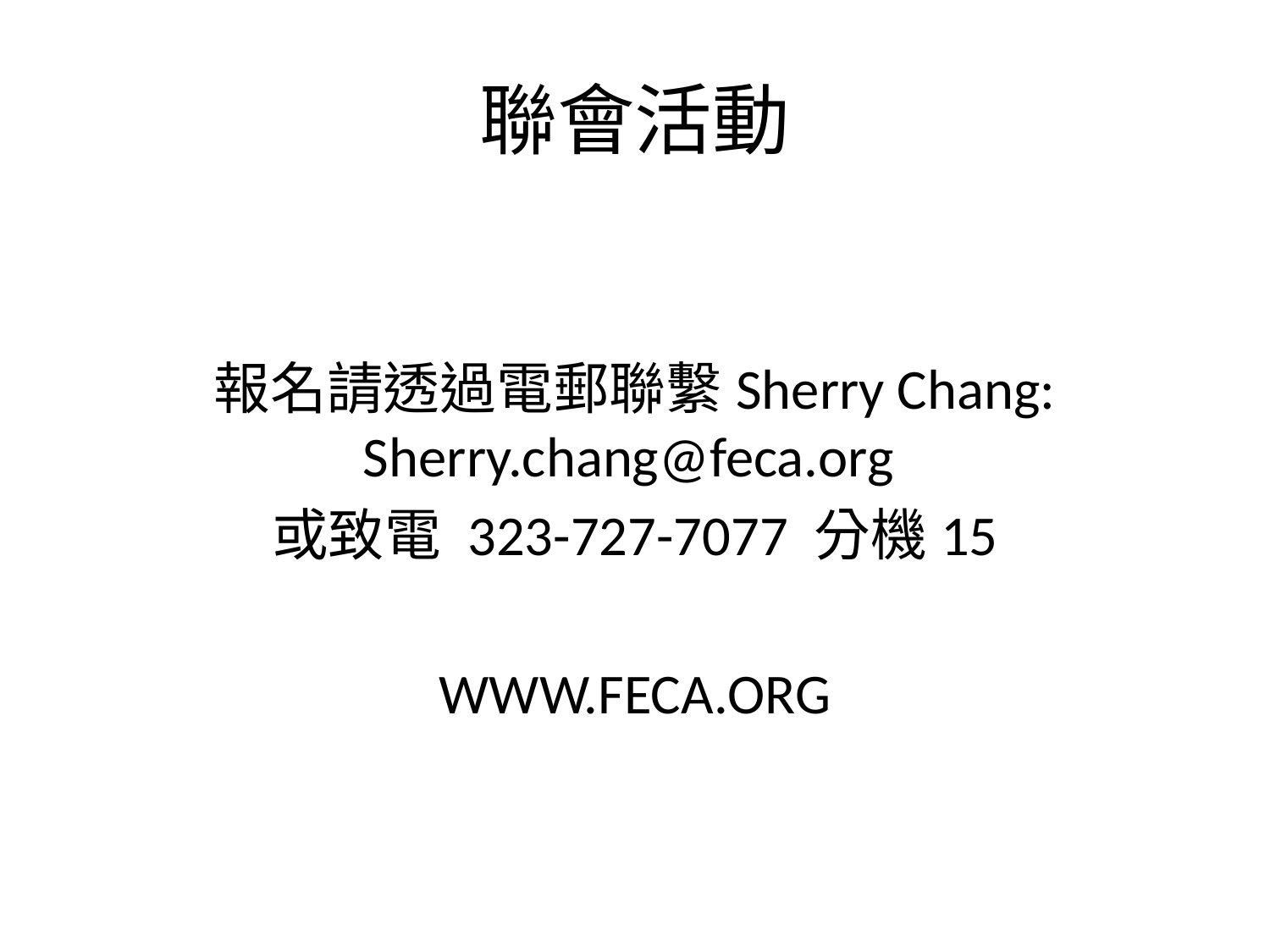

# 聯會活動
報名請透過電郵聯繫Sherry Chang: Sherry.chang@feca.org
或致電 323-727-7077 分機15

WWW.FECA.ORG